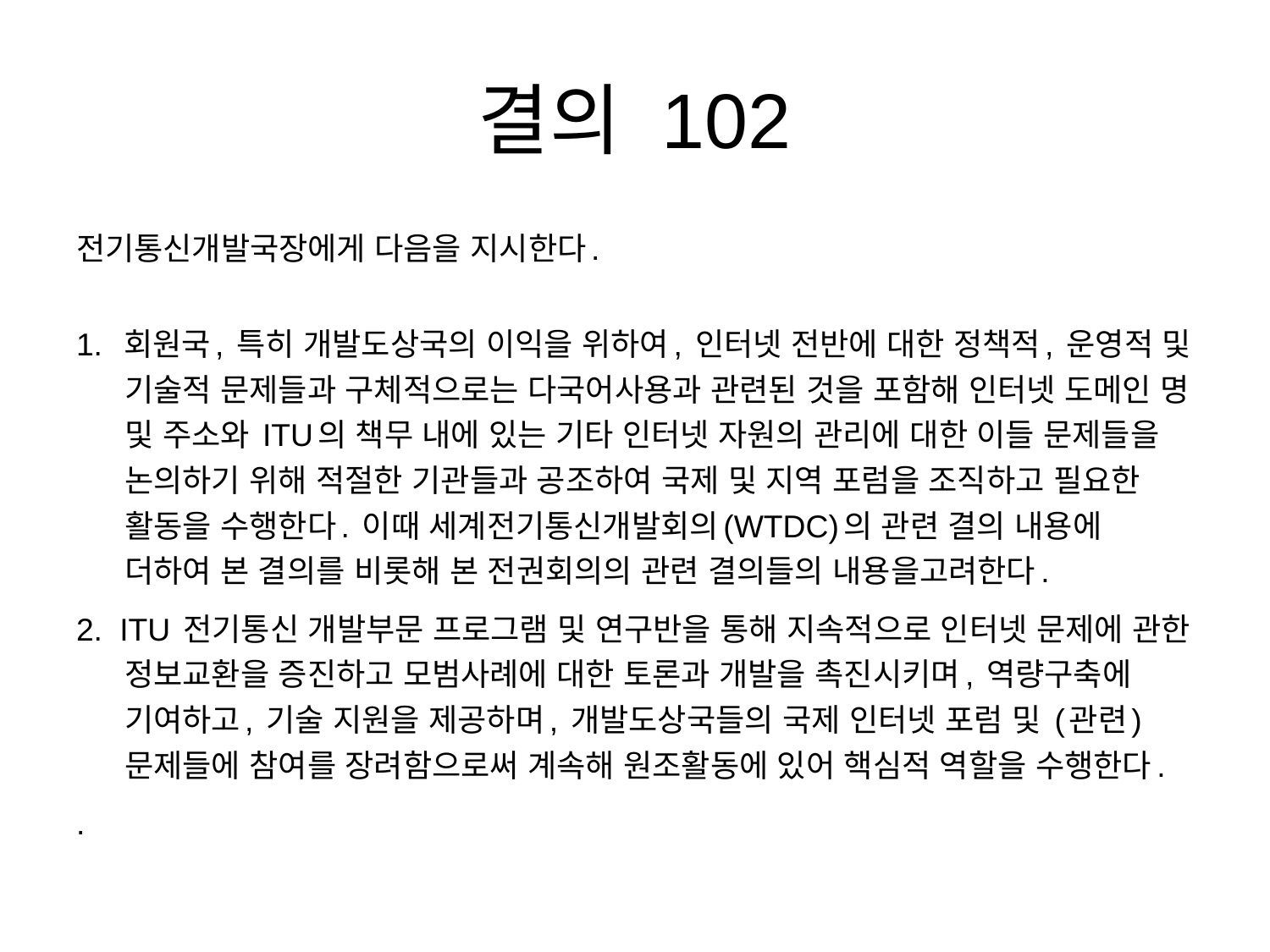

# 결의 102
전기통신개발국장에게 다음을 지시한다.

1.  회원국, 특히 개발도상국의 이익을 위하여, 인터넷 전반에 대한 정책적, 운영적 및 기술적 문제들과 구체적으로는 다국어사용과 관련된 것을 포함해 인터넷 도메인 명 및 주소와 ITU의 책무 내에 있는 기타 인터넷 자원의 관리에 대한 이들 문제들을 논의하기 위해 적절한 기관들과 공조하여 국제 및 지역 포럼을 조직하고 필요한 활동을 수행한다. 이때 세계전기통신개발회의(WTDC)의 관련 결의 내용에 더하여 본 결의를 비롯해 본 전권회의의 관련 결의들의 내용을고려한다.
2.  ITU 전기통신 개발부문 프로그램 및 연구반을 통해 지속적으로 인터넷 문제에 관한 정보교환을 증진하고 모범사례에 대한 토론과 개발을 촉진시키며, 역량구축에 기여하고, 기술 지원을 제공하며, 개발도상국들의 국제 인터넷 포럼 및 (관련) 문제들에 참여를 장려함으로써 계속해 원조활동에 있어 핵심적 역할을 수행한다.
.